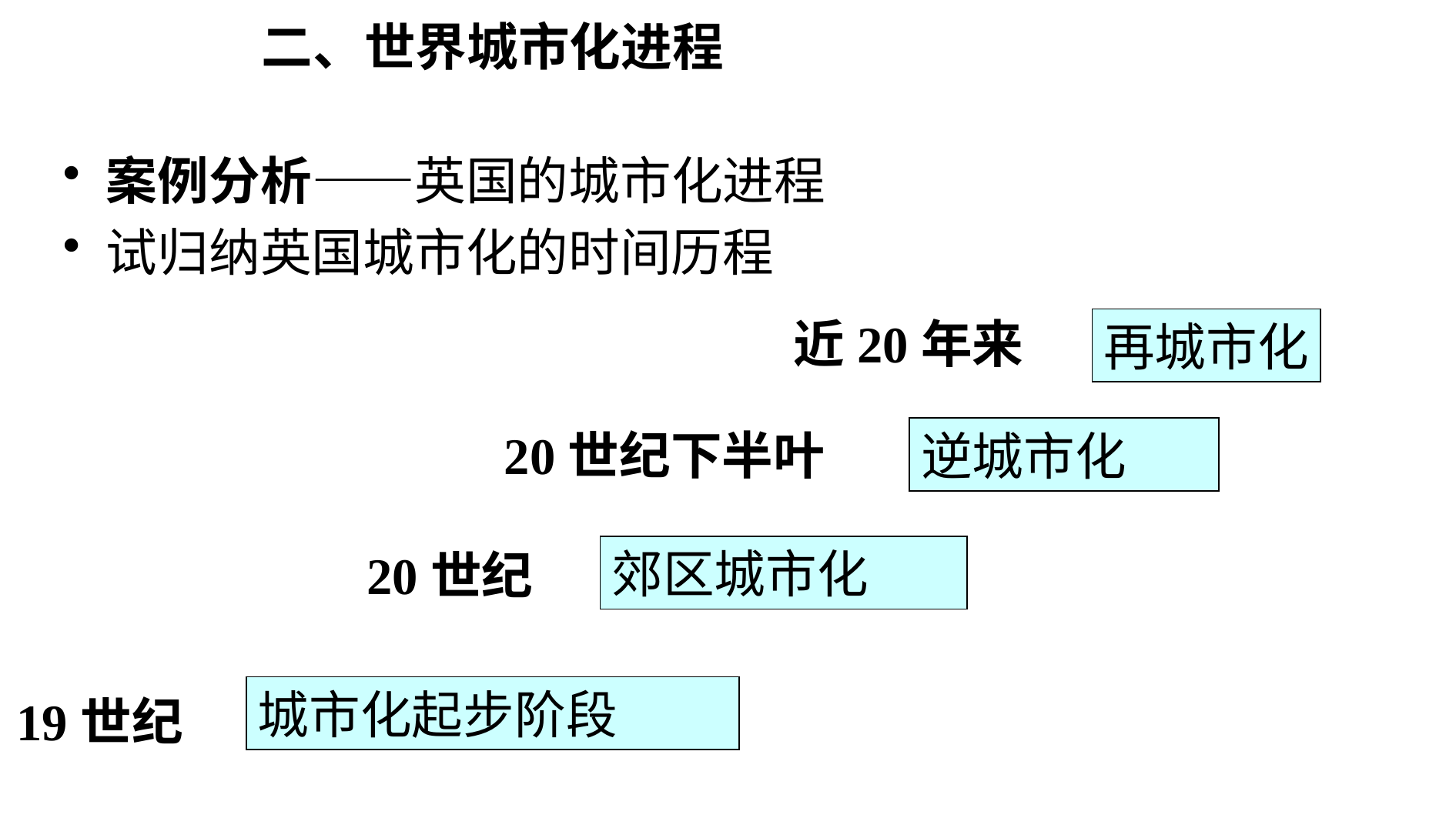

二、世界城市化进程
案例分析——英国的城市化进程
试归纳英国城市化的时间历程
近20年来
再城市化
20世纪下半叶
逆城市化
郊区城市化
20世纪
城市化起步阶段
19世纪